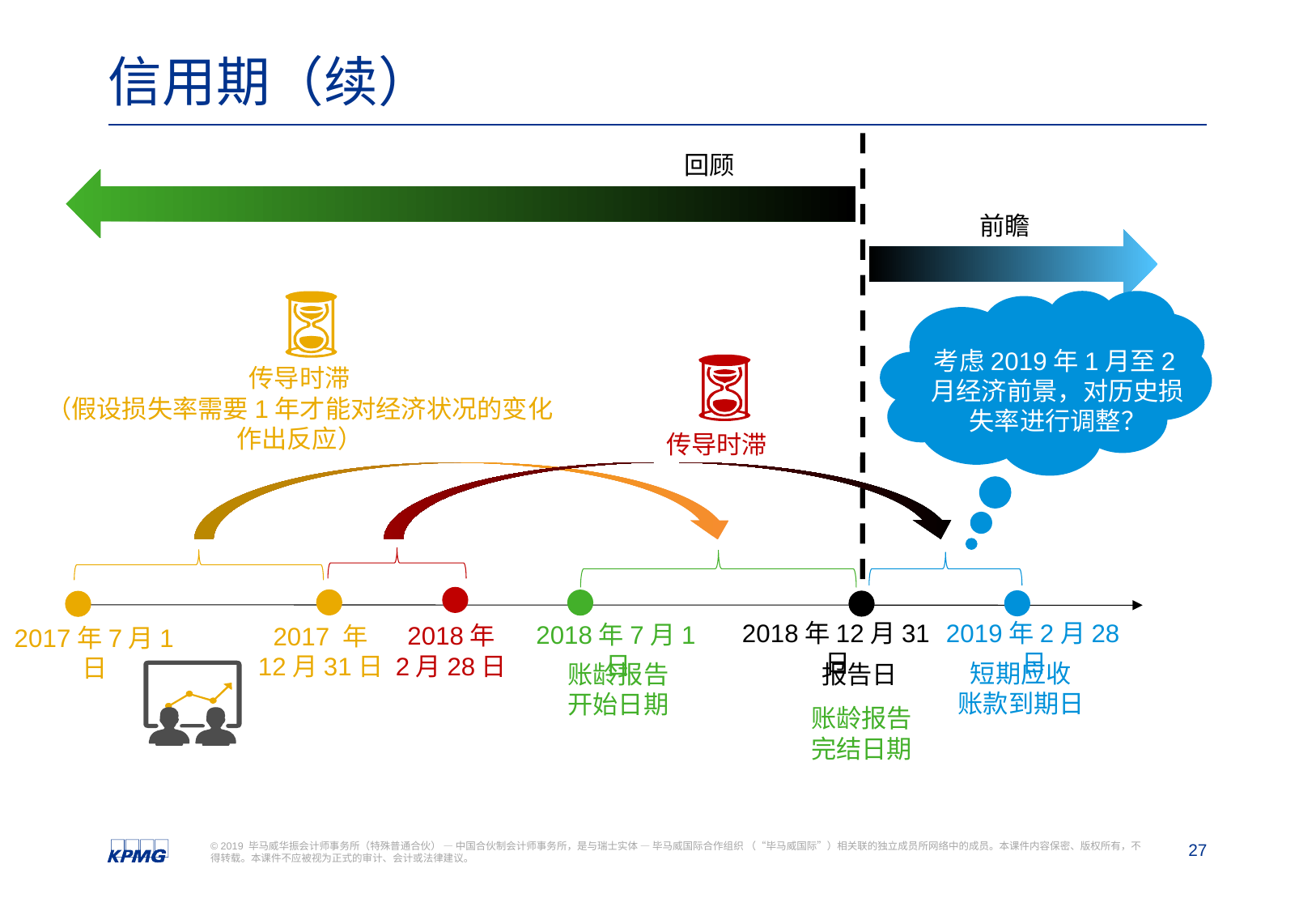

# 信用期（续）
回顾

前瞻

考虑2019年1月至2月经济前景，对历史损失率进行调整？

传导时滞
（假设损失率需要1年才能对经济状况的变化
作出反应）
传导时滞

2018年12月31日
2019年2月28日
2018年7月1日
2018年
2月28日
2017 年
12月31日
2017年7月1日
短期应收
账款到期日
账龄报告
开始日期
报告日

账龄报告
完结日期